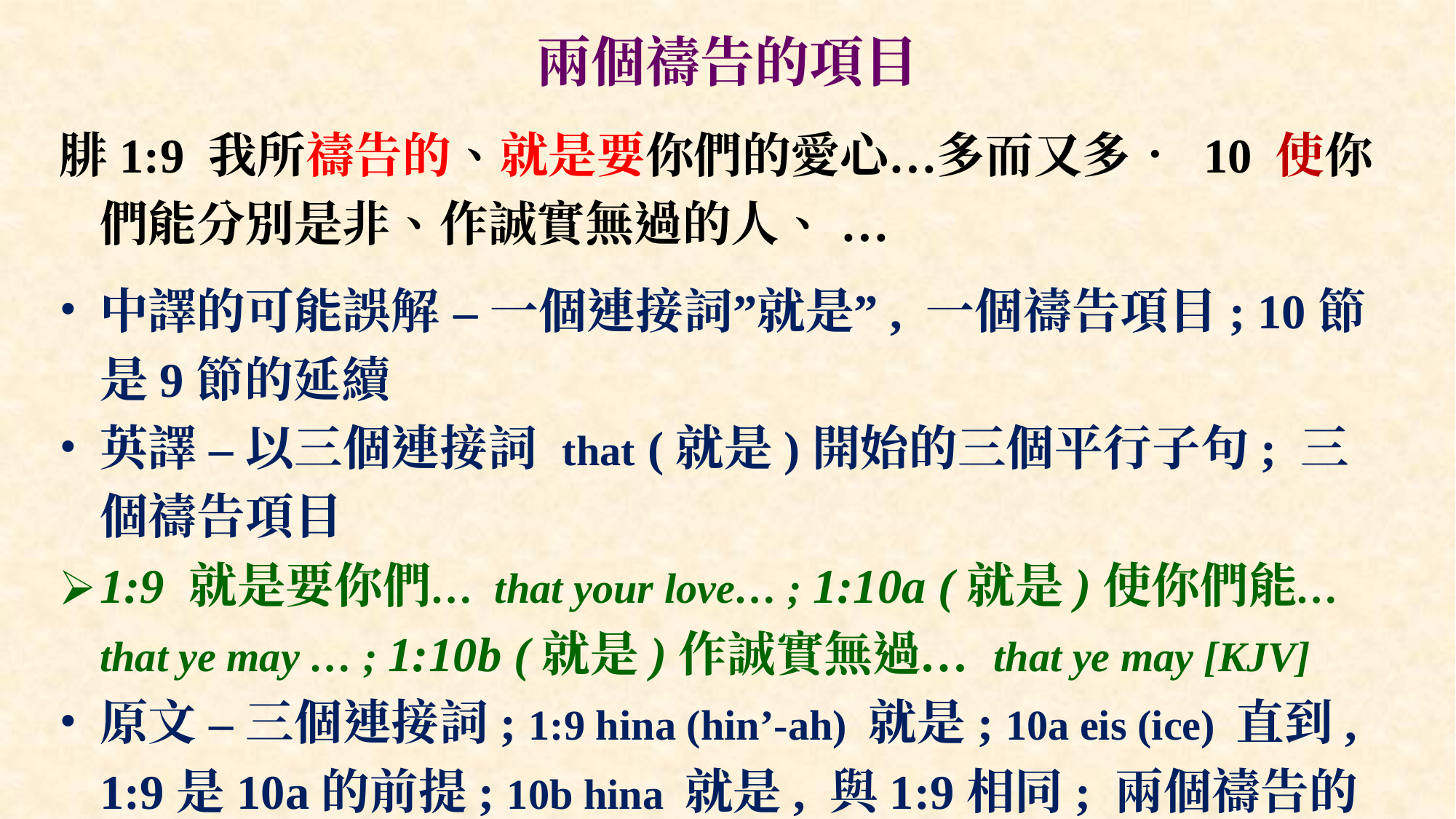

# 兩個禱告的項目
腓1:9 我所禱告的、就是要你們的愛心…多而又多． 10 使你們能分別是非、作誠實無過的人、 …
中譯的可能誤解 – 一個連接詞”就是”, 一個禱告項目; 10節是9節的延續
英譯 – 以三個連接詞 that (就是)開始的三個平行子句; 三個禱告項目
1:9 就是要你們… that your love… ; 1:10a (就是)使你們能… that ye may … ; 1:10b (就是)作誠實無過… that ye may [KJV]
原文 – 三個連接詞; 1:9 hina (hin’-ah) 就是; 10a eis (ice) 直到, 1:9是10a的前提; 10b hina 就是, 與1:9相同; 兩個禱告的項目
針對腓立比教會三個情況: 不同心, 假教師, 臨近的苦難的壓力